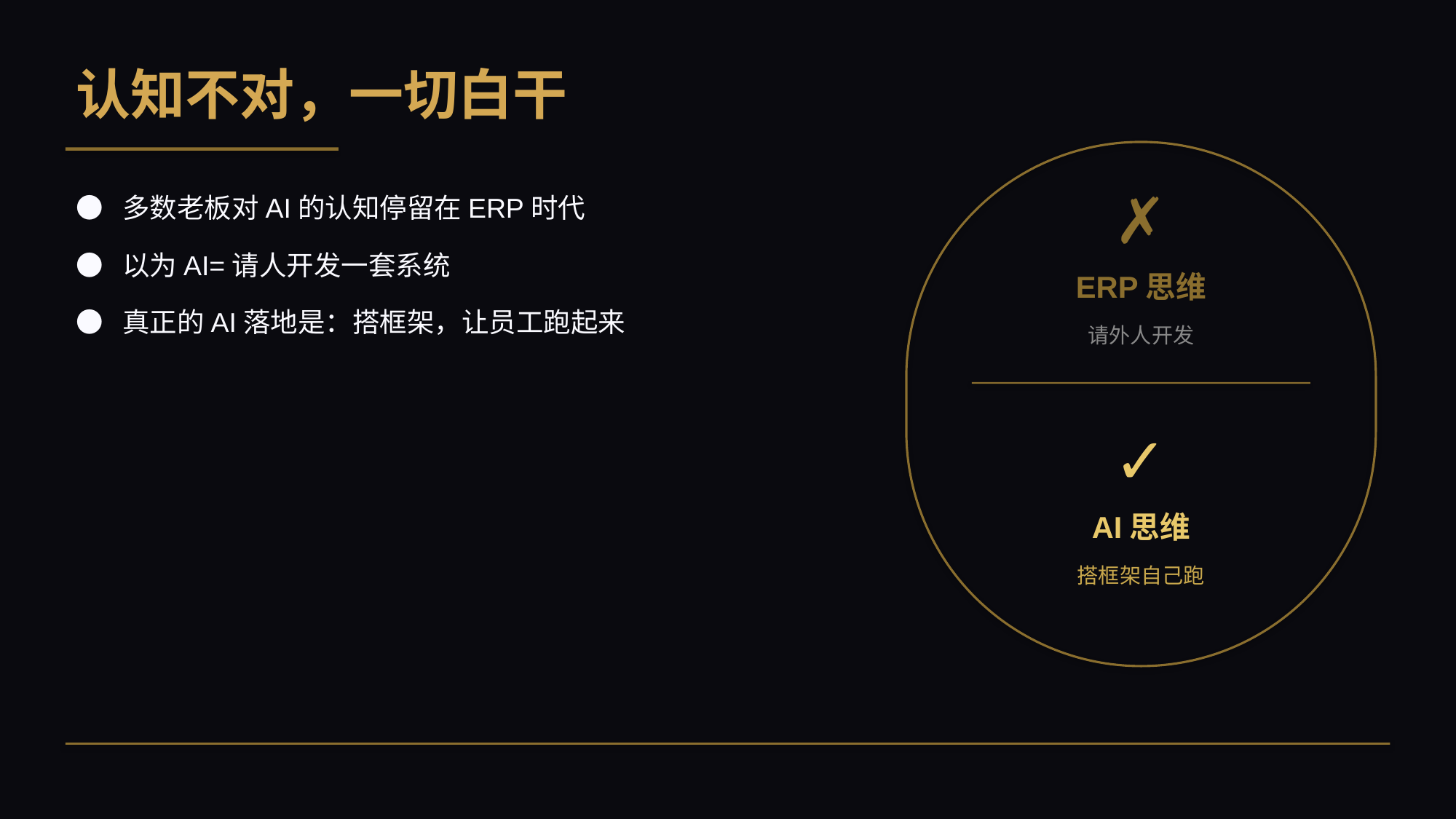

认知不对，一切白干

✗
●  多数老板对AI的认知停留在ERP时代
●  以为AI=请人开发一套系统
●  真正的AI落地是：搭框架，让员工跑起来
ERP思维
请外人开发

✓
AI思维
搭框架自己跑